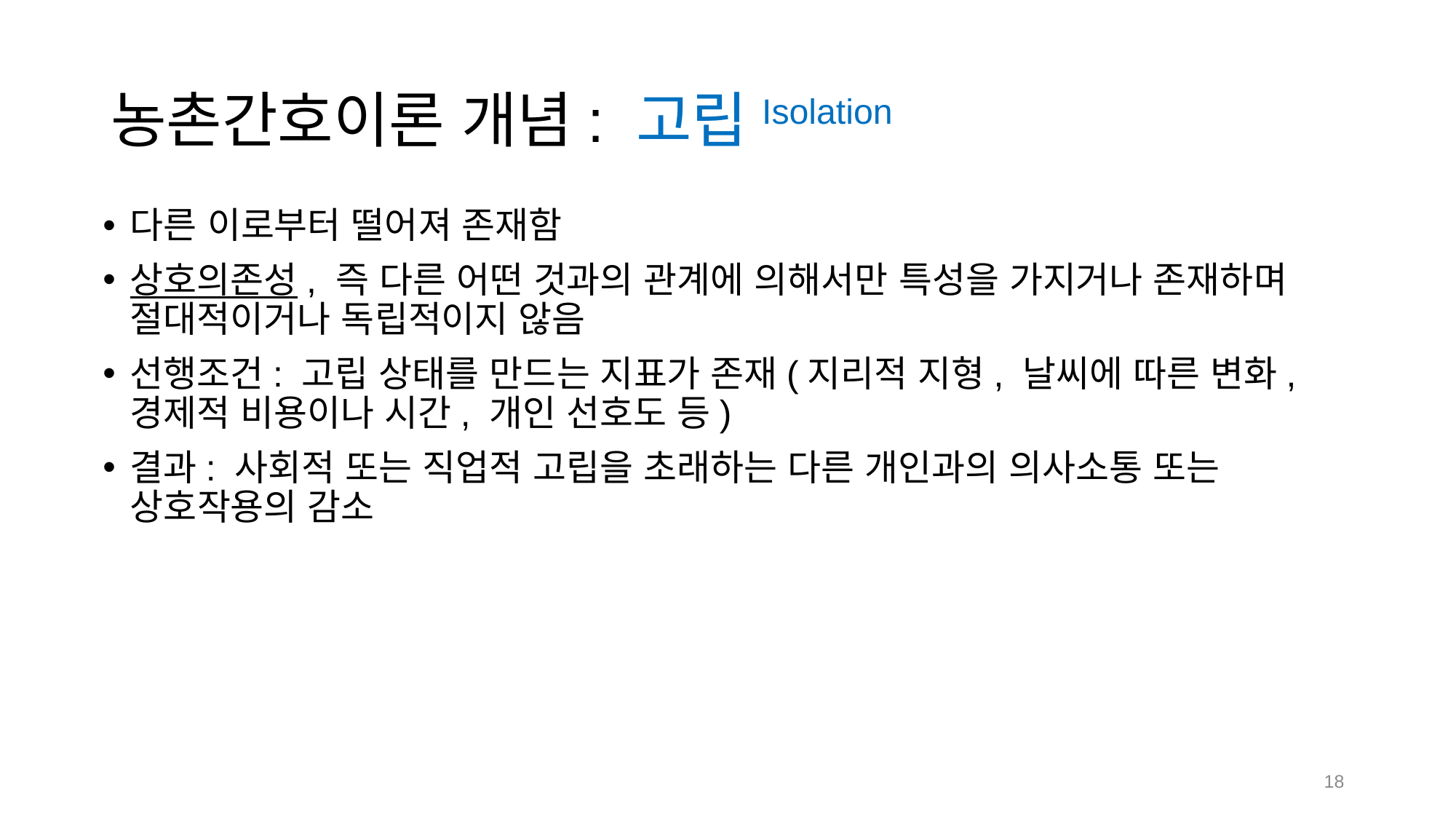

# 농촌간호이론 개념: 고립Isolation
다른 이로부터 떨어져 존재함
상호의존성, 즉 다른 어떤 것과의 관계에 의해서만 특성을 가지거나 존재하며 절대적이거나 독립적이지 않음
선행조건: 고립 상태를 만드는 지표가 존재(지리적 지형, 날씨에 따른 변화, 경제적 비용이나 시간, 개인 선호도 등)
결과: 사회적 또는 직업적 고립을 초래하는 다른 개인과의 의사소통 또는 상호작용의 감소
18